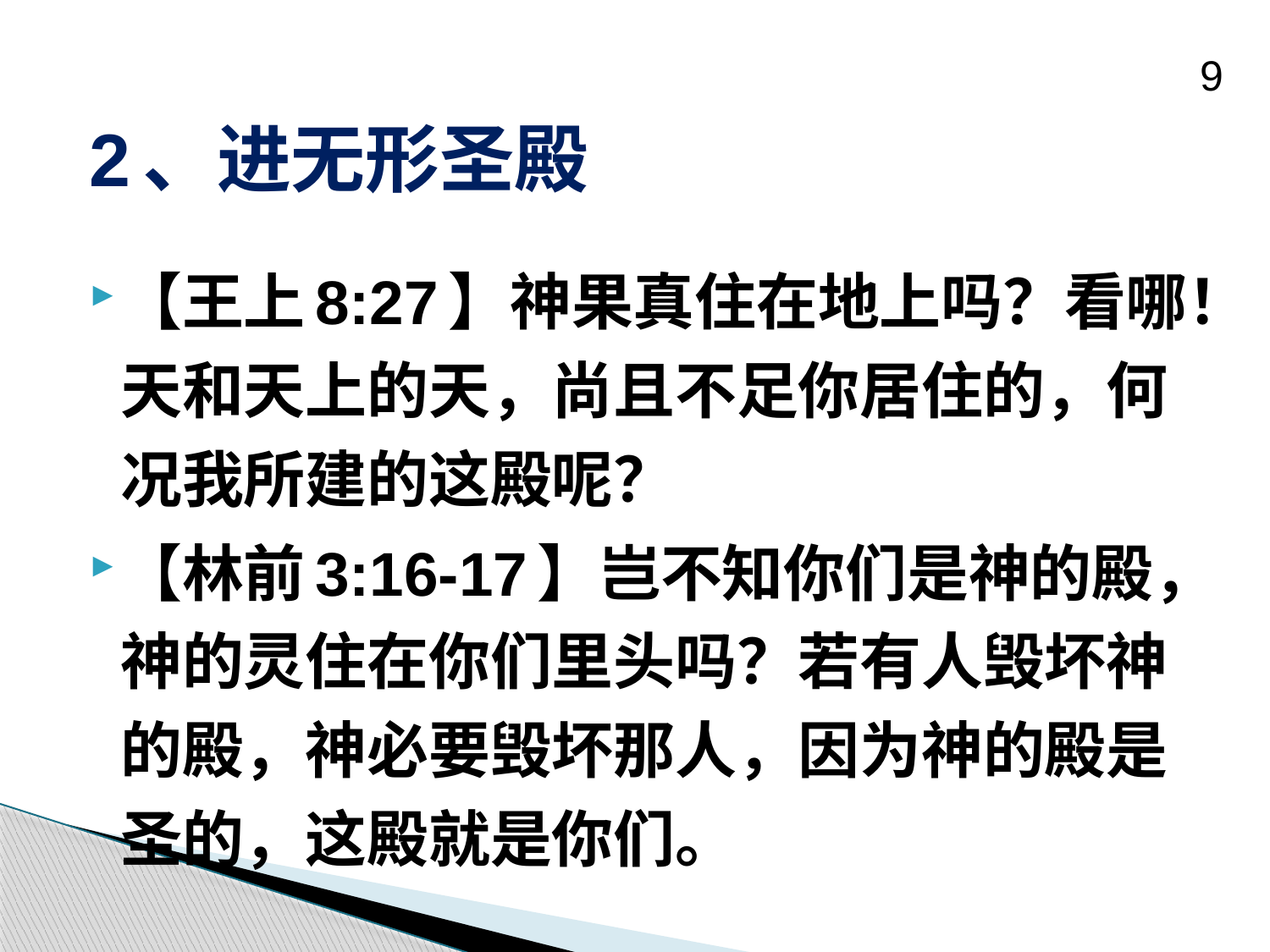

9
2、进无形圣殿

【王上8:27】神果真住在地上吗？看哪！天和天上的天，尚且不足你居住的，何况我所建的这殿呢？
【林前3:16-17】岂不知你们是神的殿，神的灵住在你们里头吗？若有人毁坏神的殿，神必要毁坏那人，因为神的殿是圣的，这殿就是你们。